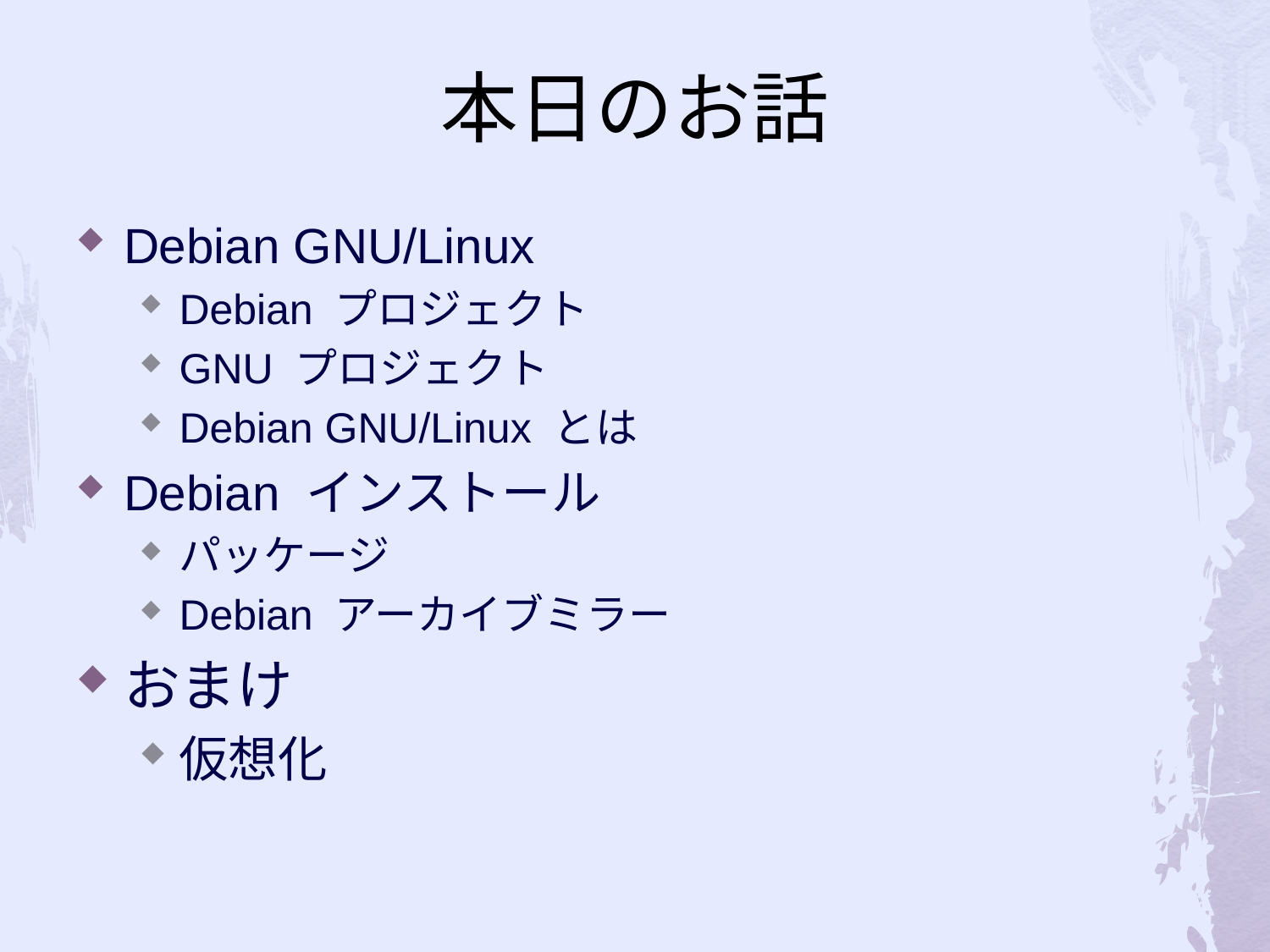

# 本日のお話
Debian GNU/Linux
Debian プロジェクト
GNU プロジェクト
Debian GNU/Linux とは
Debian インストール
パッケージ
Debian アーカイブミラー
おまけ
仮想化